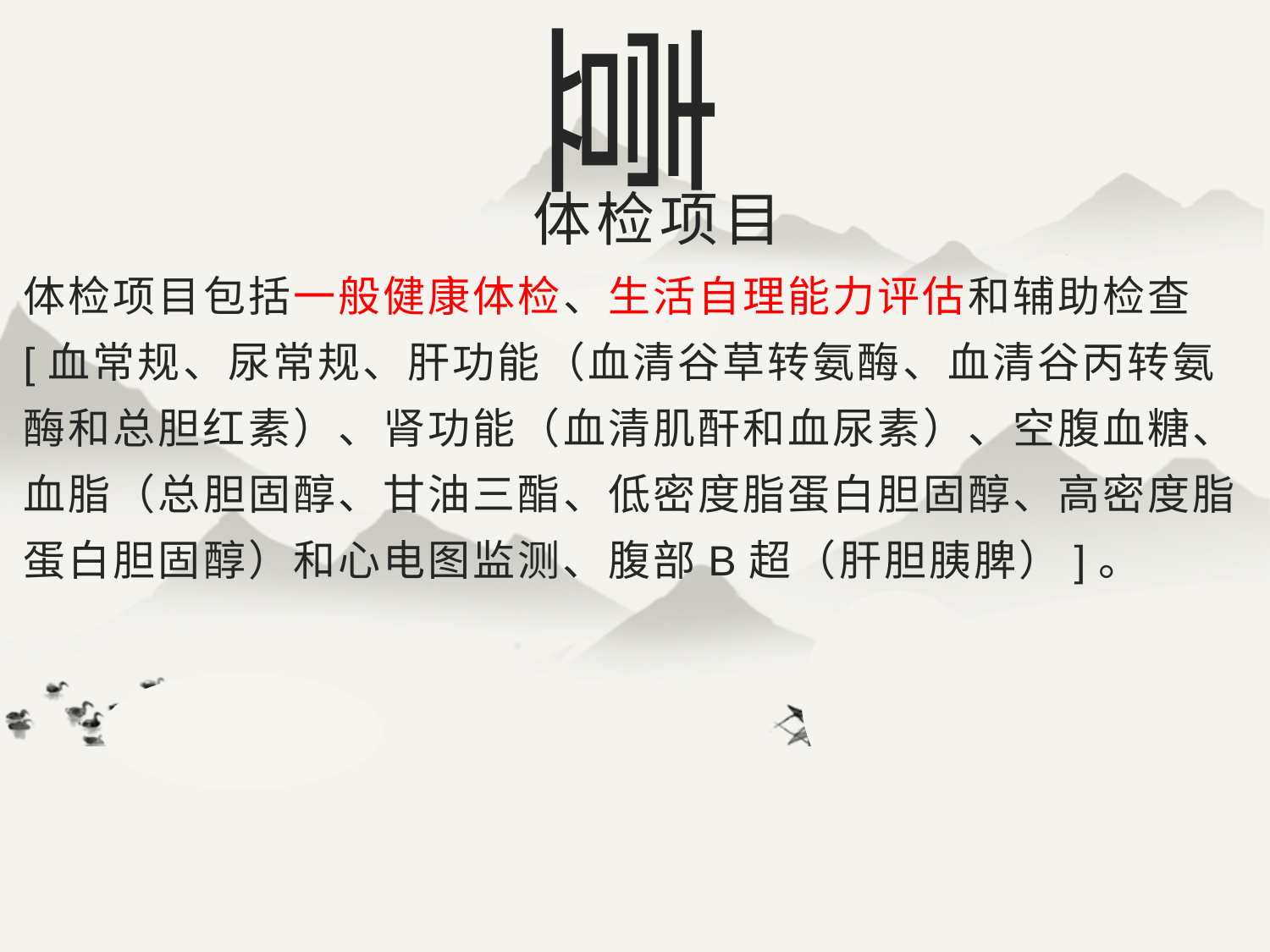

壹
# 体检项目
体检项目包括一般健康体检、生活自理能力评估和辅助检查[血常规、尿常规、肝功能（血清谷草转氨酶、血清谷丙转氨酶和总胆红素）、肾功能（血清肌酐和血尿素）、空腹血糖、血脂（总胆固醇、甘油三酯、低密度脂蛋白胆固醇、高密度脂蛋白胆固醇）和心电图监测、腹部B超（肝胆胰脾）]。